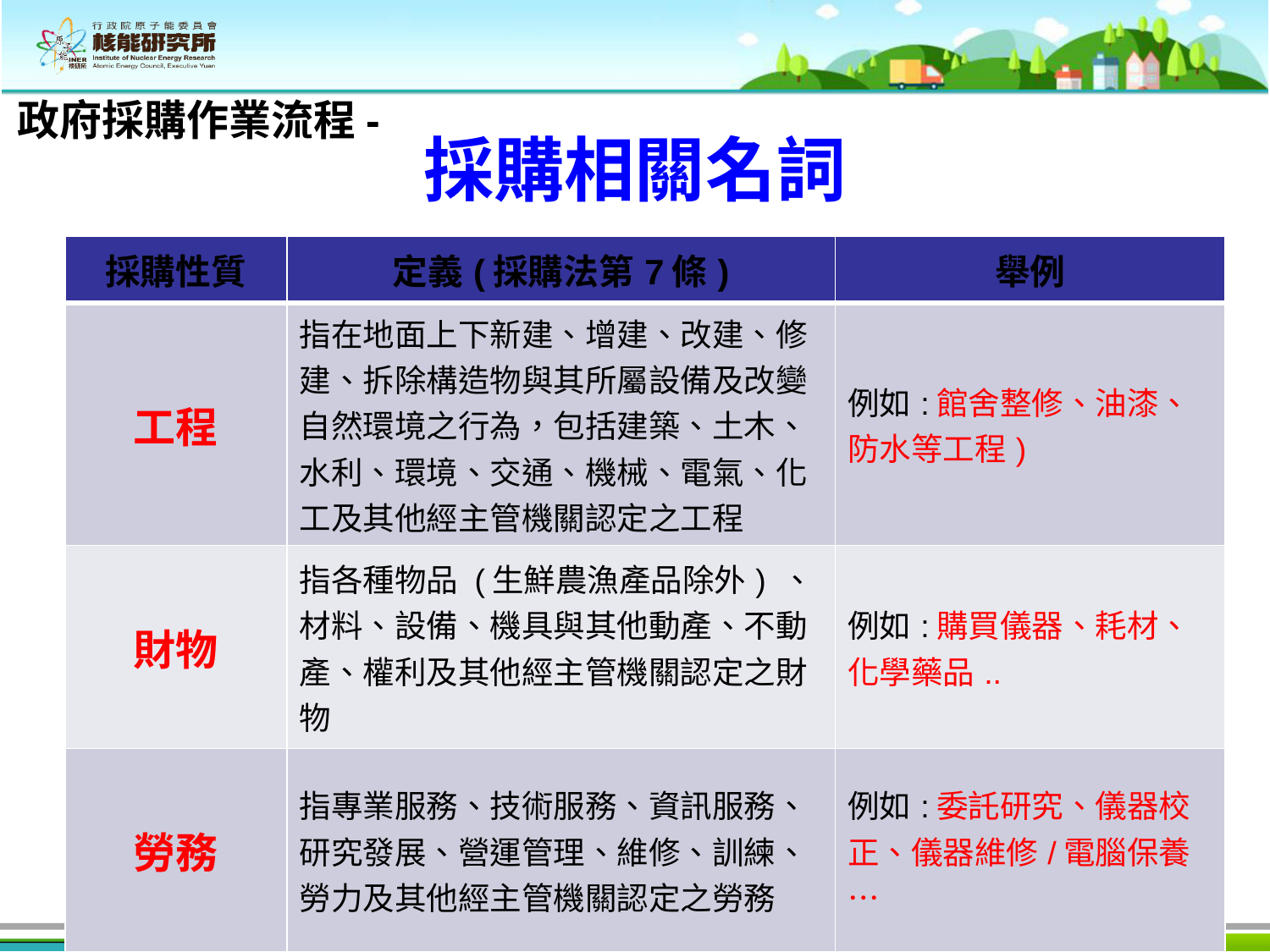

政府採購作業流程-
# 採購相關名詞
| 採購性質 | 定義(採購法第7條) | 舉例 |
| --- | --- | --- |
| 工程 | 指在地面上下新建、增建、改建、修建、拆除構造物與其所屬設備及改變自然環境之行為，包括建築、土木、水利、環境、交通、機械、電氣、化工及其他經主管機關認定之工程 | 例如:館舍整修、油漆、防水等工程) |
| 財物 | 指各種物品 (生鮮農漁產品除外) 、材料、設備、機具與其他動產、不動產、權利及其他經主管機關認定之財物 | 例如:購買儀器、耗材、化學藥品.. |
| 勞務 | 指專業服務、技術服務、資訊服務、研究發展、營運管理、維修、訓練、勞力及其他經主管機關認定之勞務 | 例如:委託研究、儀器校正、儀器維修/電腦保養… |